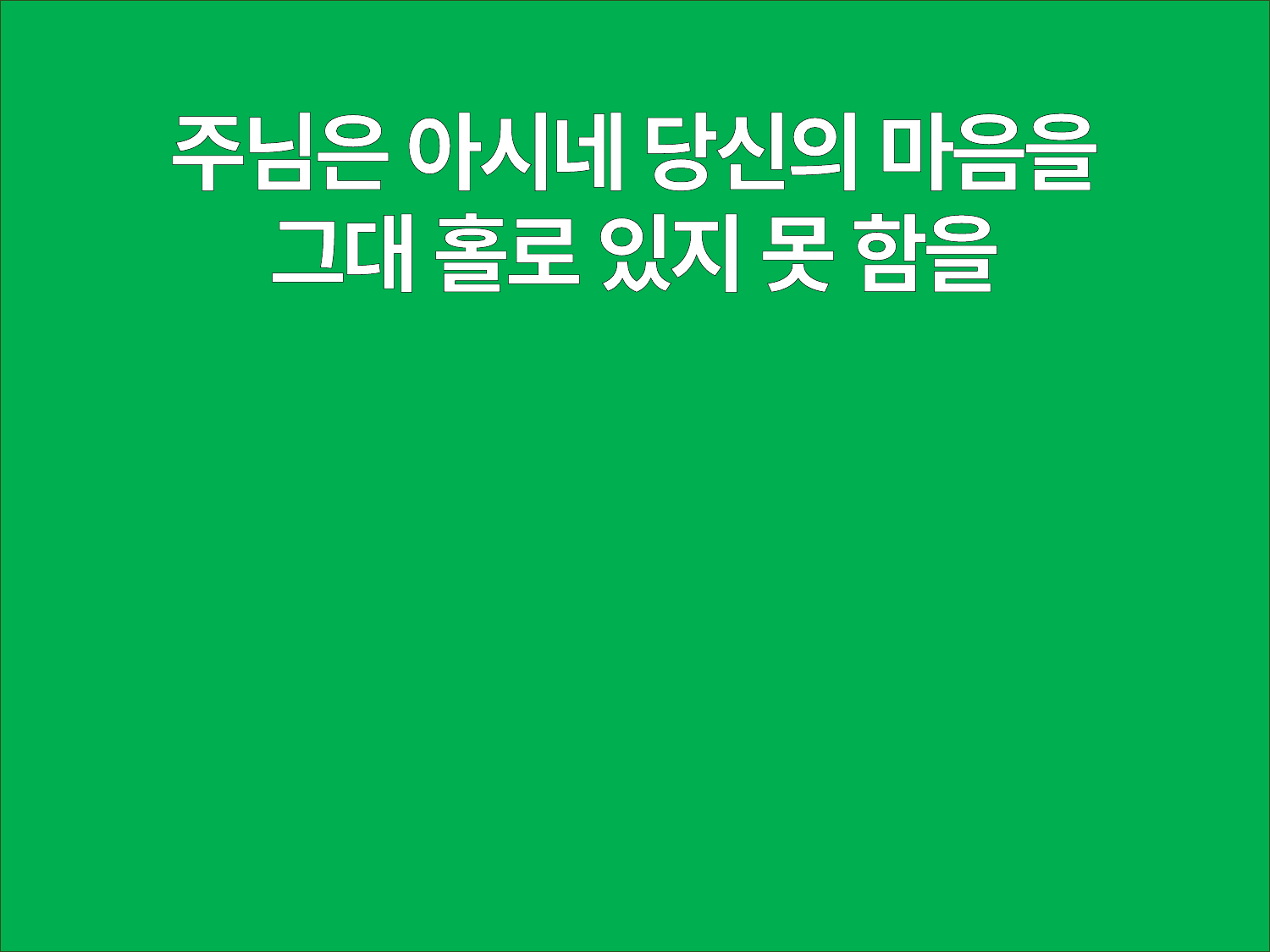

주님은 아시네 당신의 마음을
그대 홀로 있지 못 함을